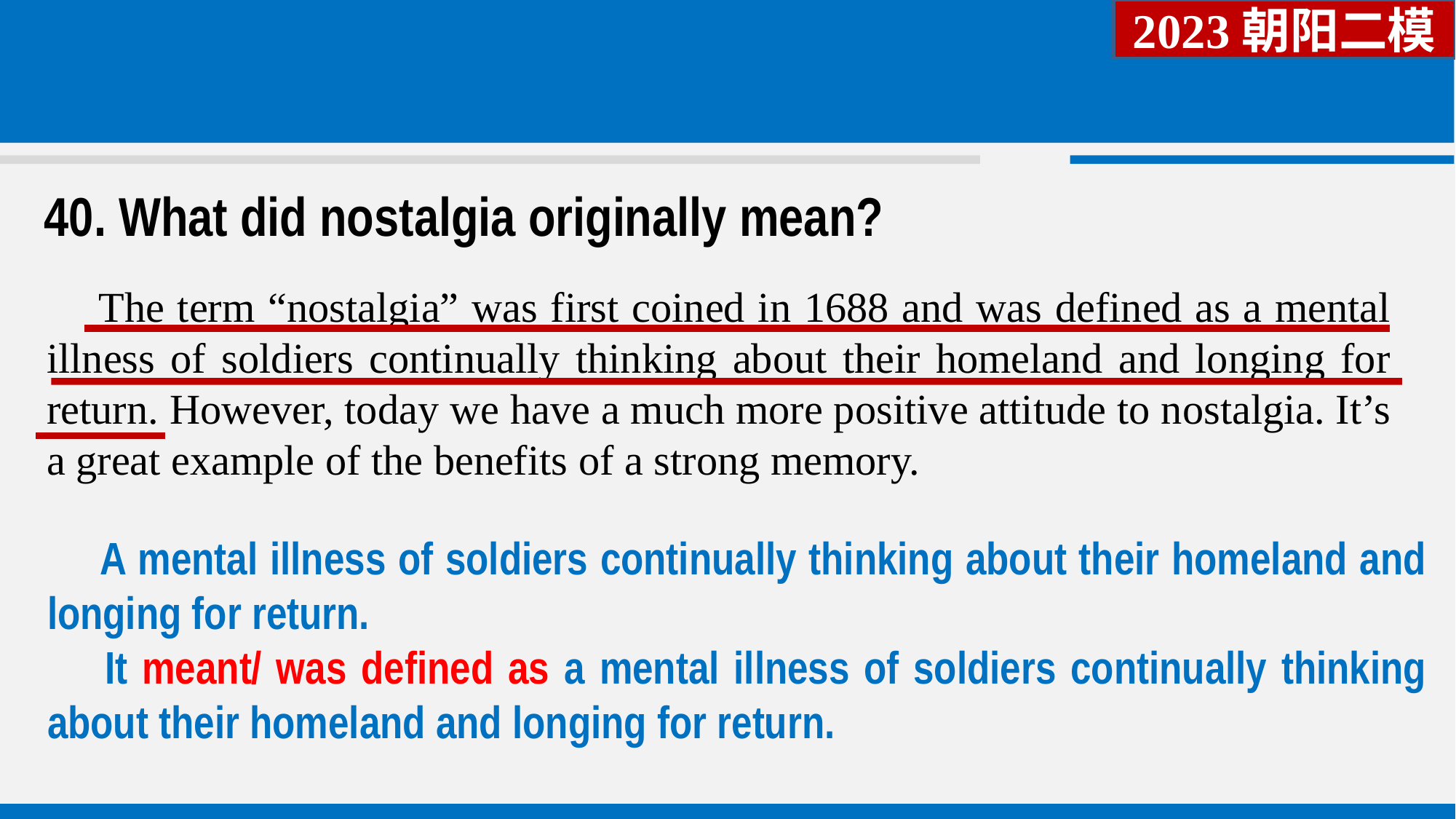

2023朝阳二模
40. What did nostalgia originally mean?
    The term “nostalgia” was first coined in 1688 and was defined as a mental illness of soldiers continually thinking about their homeland and longing for return. However, today we have a much more positive attitude to nostalgia. It’s a great example of the benefits of a strong memory.
    A mental illness of soldiers continually thinking about their homeland and longing for return.
    It meant/ was defined as a mental illness of soldiers continually thinking about their homeland and longing for return.